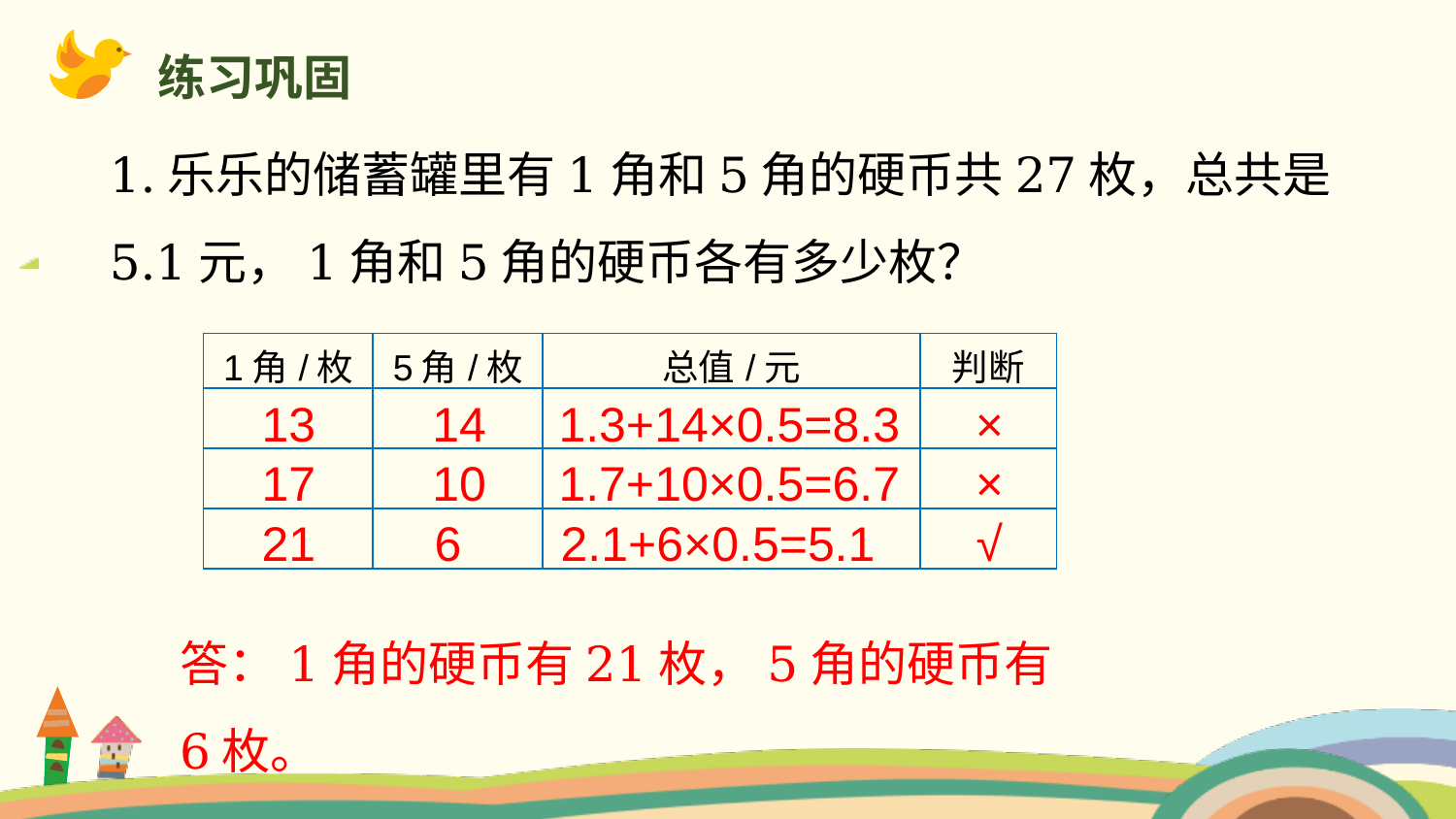

1.乐乐的储蓄罐里有1角和5角的硬币共27枚，总共是5.1元，1角和5角的硬币各有多少枚？
| 1角/枚 | 5角/枚 | 总值/元 | 判断 |
| --- | --- | --- | --- |
|  |  |  |  |
|  |  |  |  |
|  |  |  |  |
13
14
1.3+14×0.5=8.3
×
17
10
1.7+10×0.5=6.7
×
21
6
2.1+6×0.5=5.1
√
答：1角的硬币有21枚，5角的硬币有6枚。